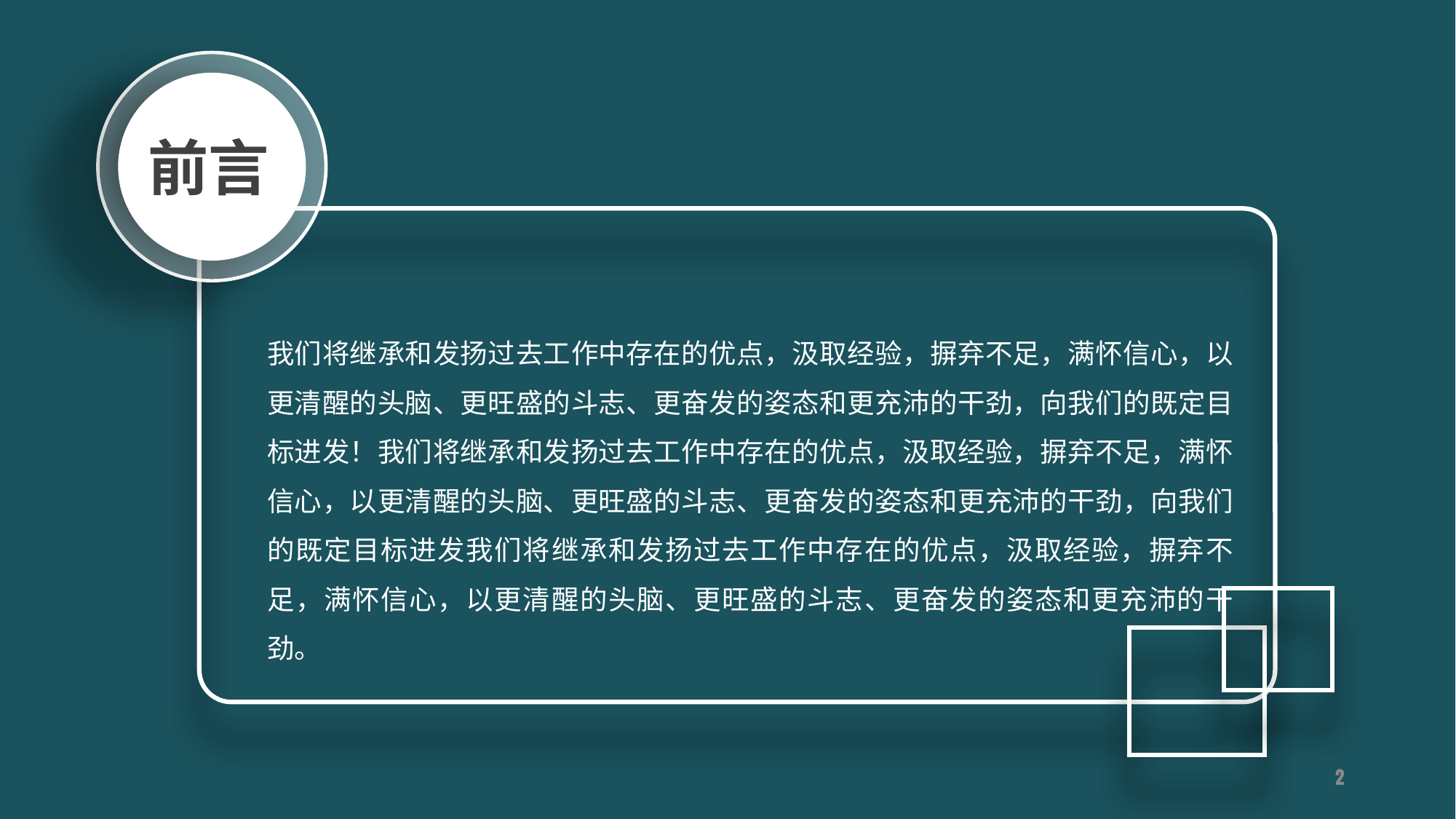

延迟符

前言

我们将继承和发扬过去工作中存在的优点，汲取经验，摒弃不足，满怀信心，以更清醒的头脑、更旺盛的斗志、更奋发的姿态和更充沛的干劲，向我们的既定目标进发！我们将继承和发扬过去工作中存在的优点，汲取经验，摒弃不足，满怀信心，以更清醒的头脑、更旺盛的斗志、更奋发的姿态和更充沛的干劲，向我们的既定目标进发我们将继承和发扬过去工作中存在的优点，汲取经验，摒弃不足，满怀信心，以更清醒的头脑、更旺盛的斗志、更奋发的姿态和更充沛的干劲。

2